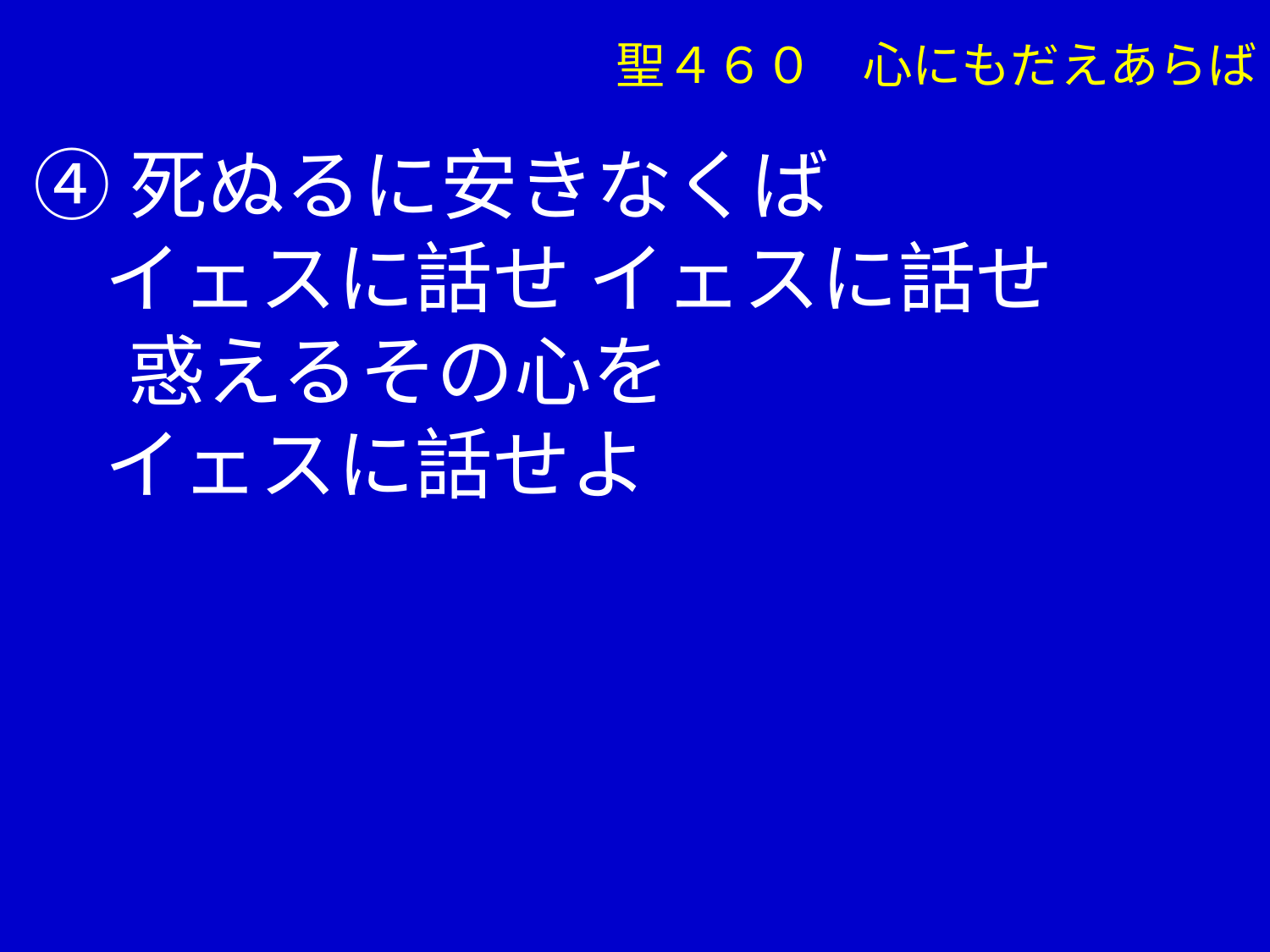

聖４６０　心にもだえあらば
④死ぬるに安きなくば
   イェスに話せ イェスに話せ
　 惑えるその心を
   イェスに話せよ